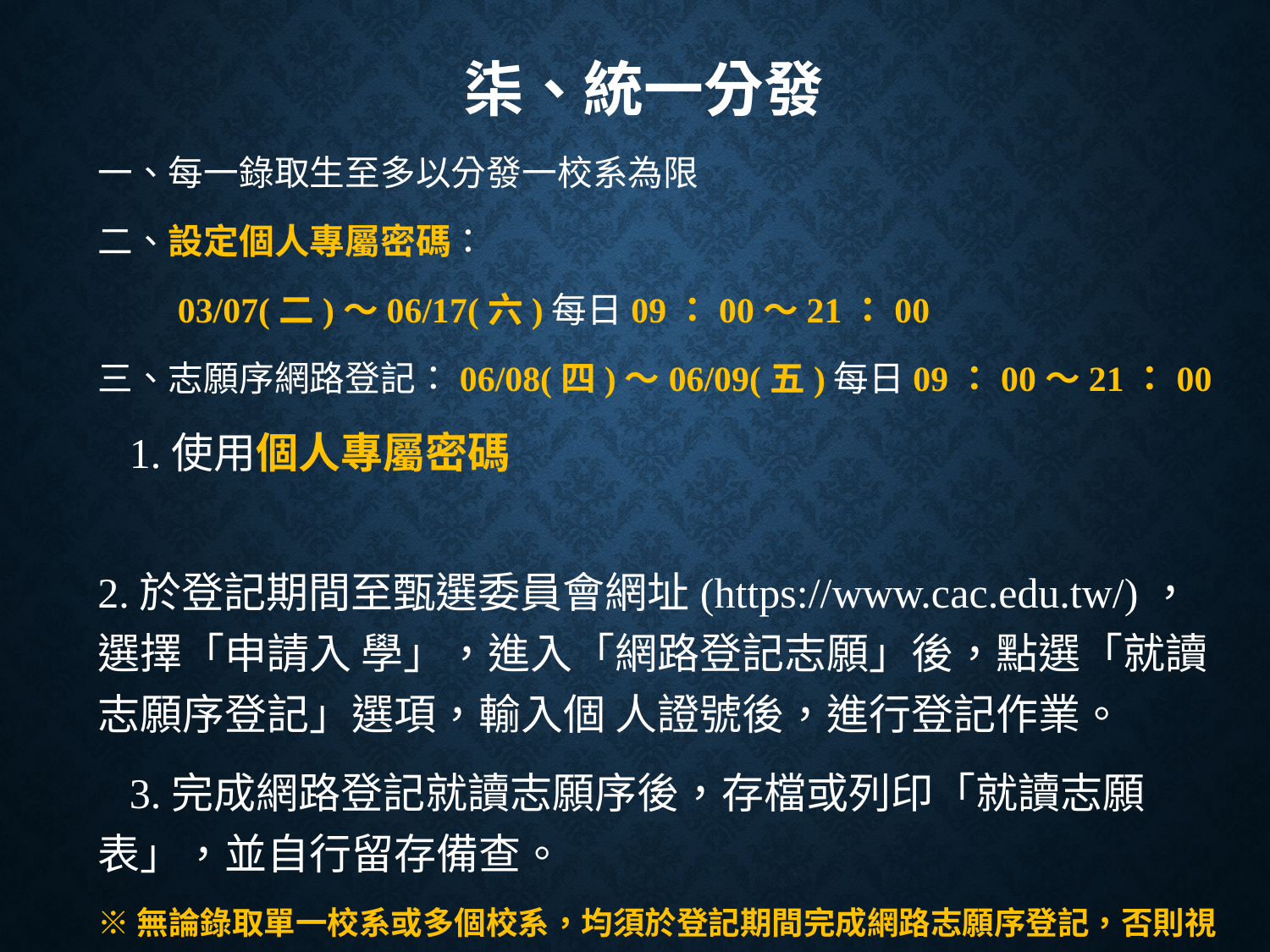

# 柒、統一分發
一、每一錄取生至多以分發一校系為限
二、設定個人專屬密碼：
         03/07(二)～06/17(六)每日09：00～21：00
三、志願序網路登記：06/08(四)～06/09(五)每日09：00～21：00
   1.使用個人專屬密碼
   2.於登記期間至甄選委員會網址(https://www.cac.edu.tw/)，選擇「申請入 學」，進入「網路登記志願」後，點選「就讀志願序登記」選項，輸入個 人證號後，進行登記作業。
   3.完成網路登記就讀志願序後，存檔或列印「就讀志願表」，並自行留存備查。
※無論錄取單一校系或多個校系，均須於登記期間完成網路志願序登記，否則視同放棄錄取資格，不予分發